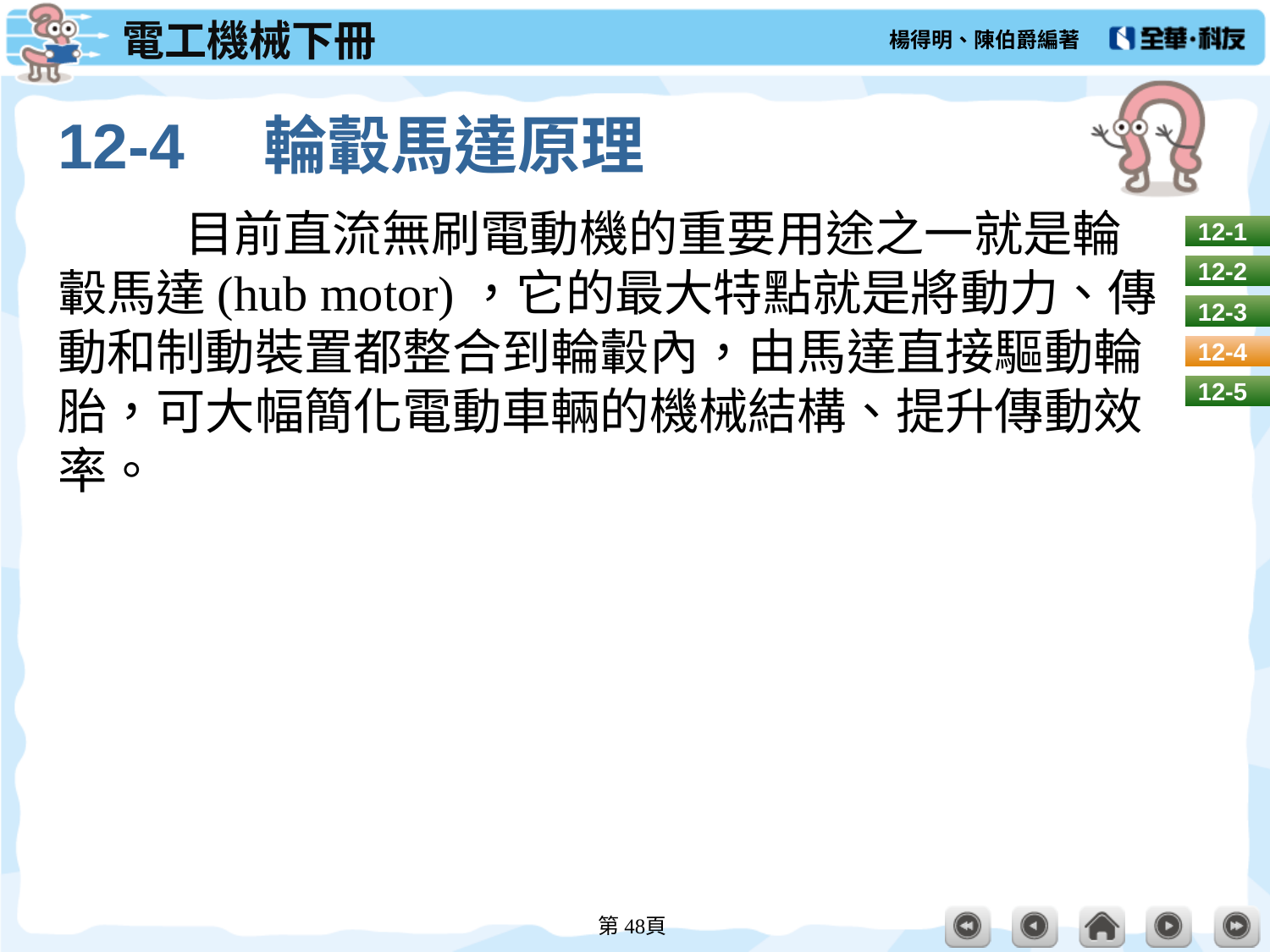

# 12-4　輪轂馬達原理
	目前直流無刷電動機的重要用途之一就是輪轂馬達(hub motor)，它的最大特點就是將動力、傳動和制動裝置都整合到輪轂內，由馬達直接驅動輪胎，可大幅簡化電動車輛的機械結構、提升傳動效率。